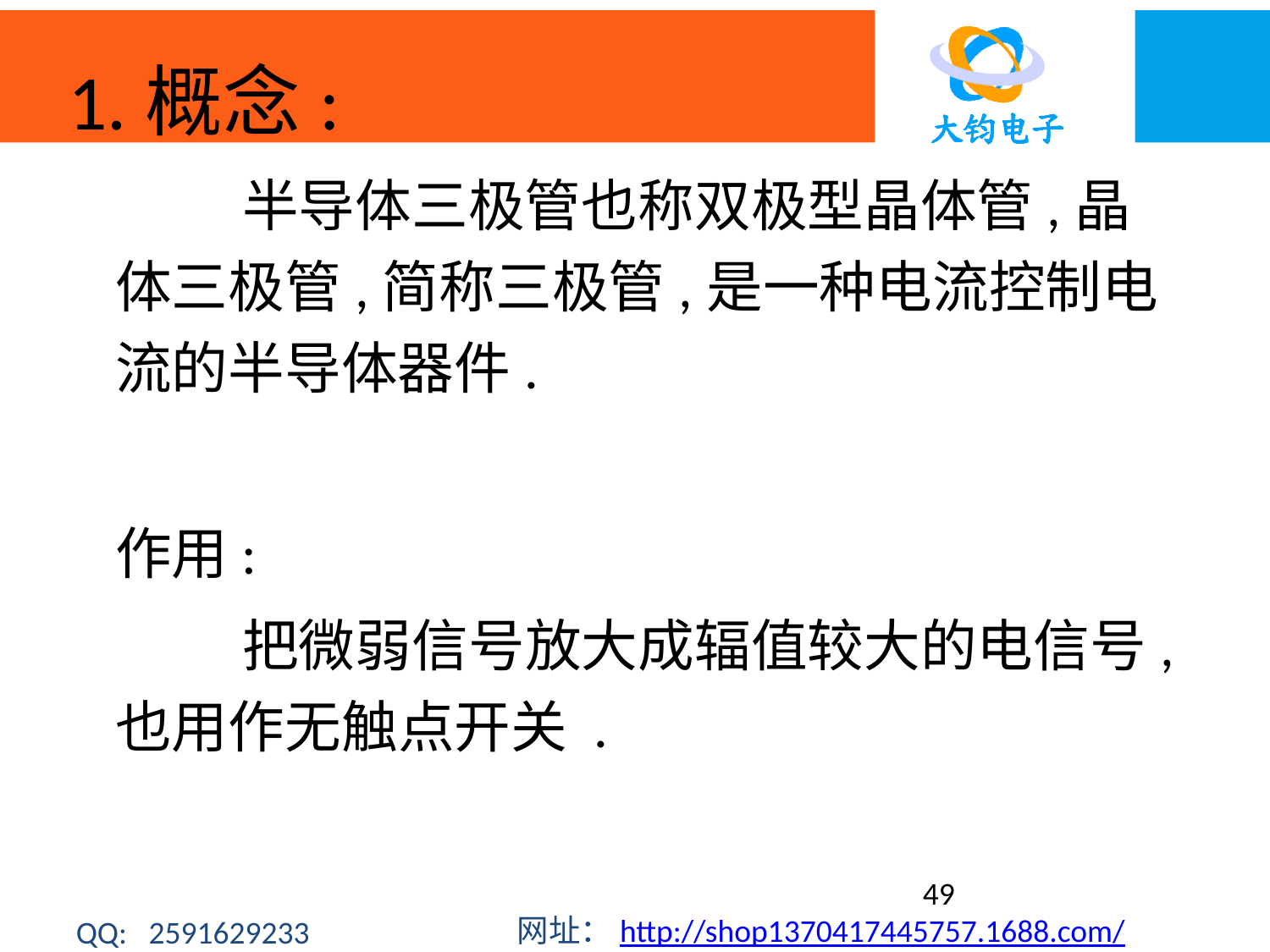

1.概念:
		半导体三极管也称双极型晶体管,晶体三极管,简称三极管,是一种电流控制电流的半导体器件.

	作用:
		把微弱信号放大成辐值较大的电信号, 也用作无触点开关 .
49